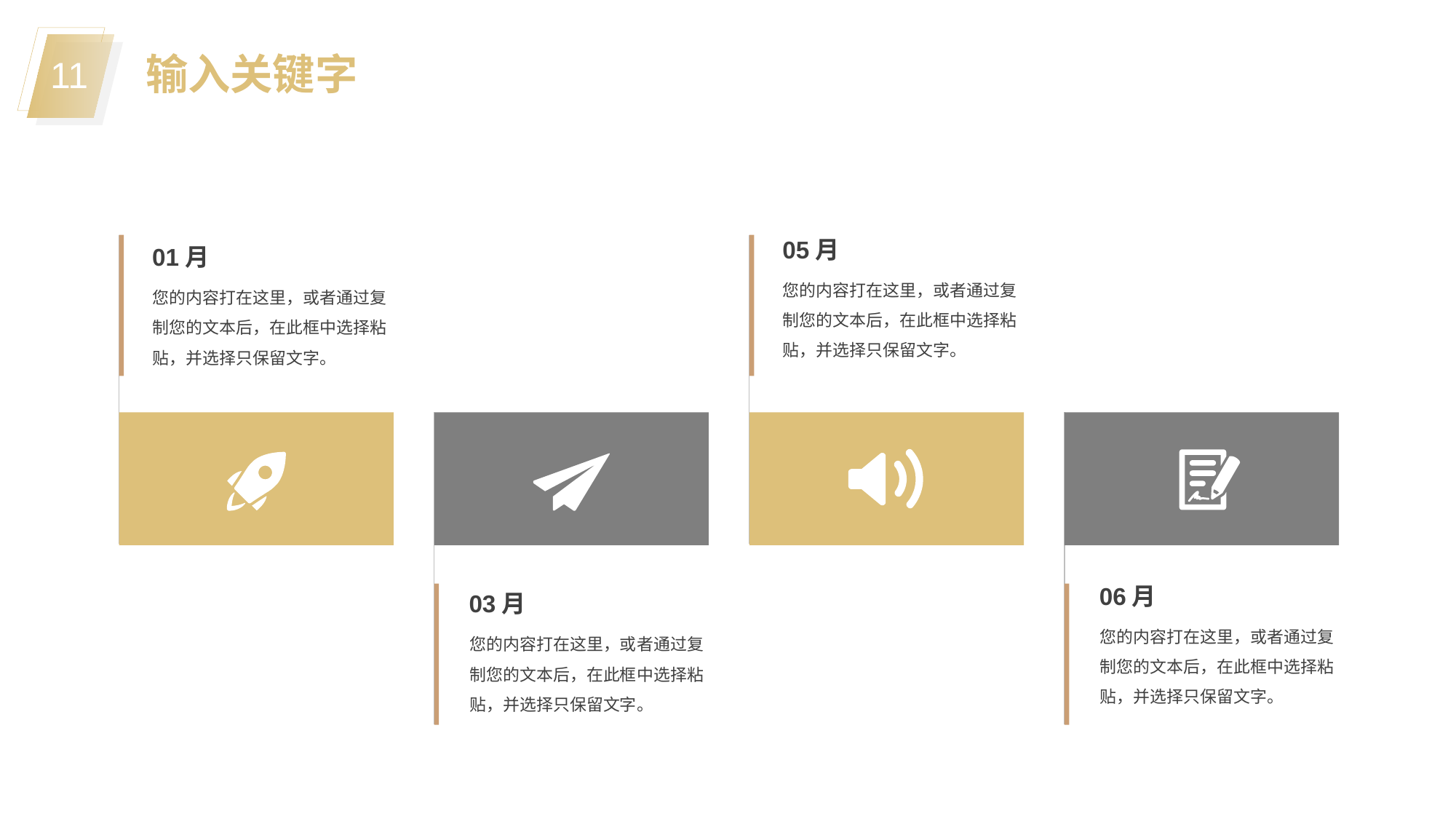

输入关键字
05月
您的内容打在这里，或者通过复制您的文本后，在此框中选择粘贴，并选择只保留文字。

01月
您的内容打在这里，或者通过复制您的文本后，在此框中选择粘贴，并选择只保留文字。

06月
您的内容打在这里，或者通过复制您的文本后，在此框中选择粘贴，并选择只保留文字。
03月
您的内容打在这里，或者通过复制您的文本后，在此框中选择粘贴，并选择只保留文字。